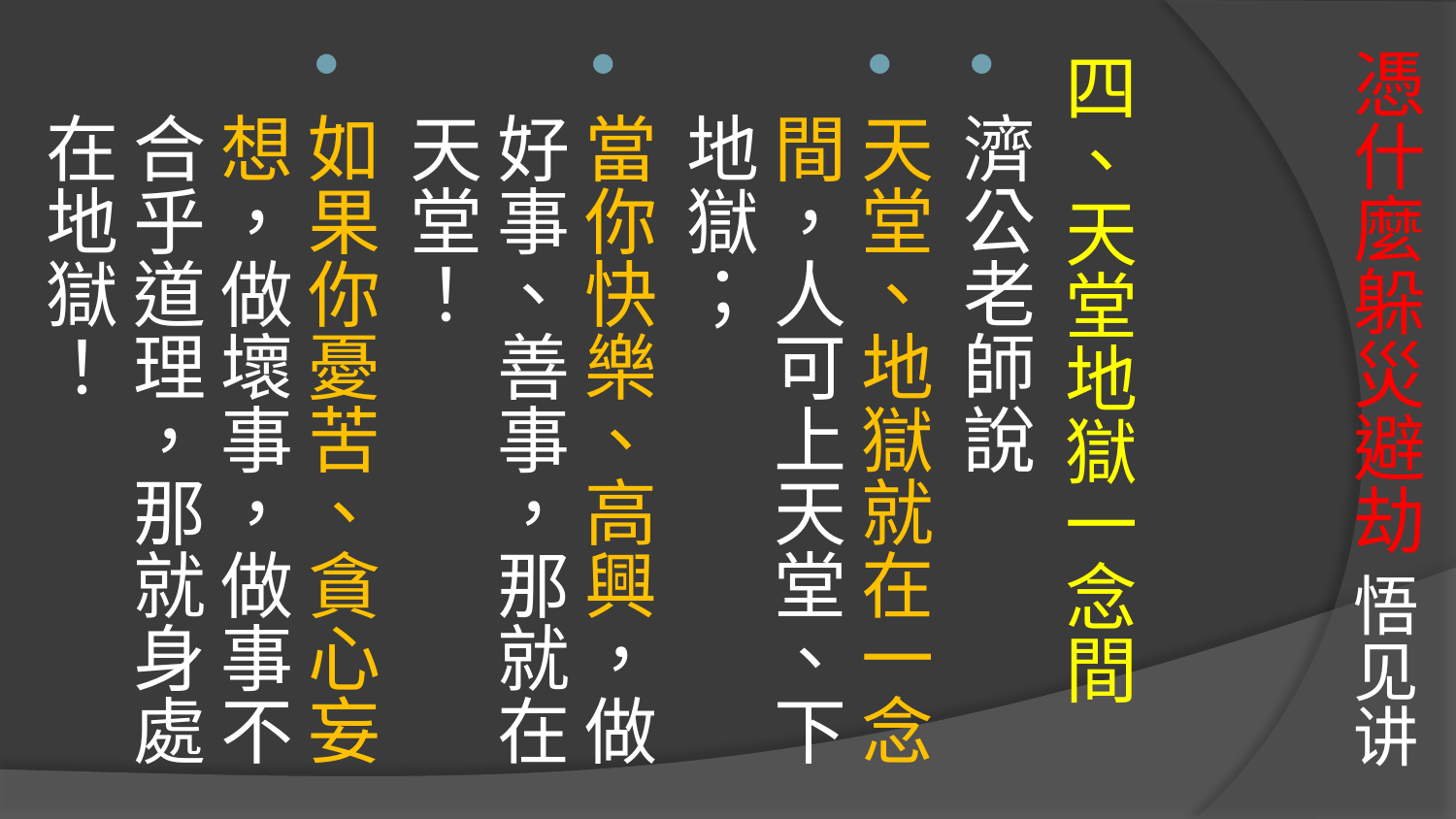

# 憑什麼躲災避劫 悟见讲
四、天堂地獄一念間
濟公老師說
天堂、地獄就在一念間，人可上天堂、下地獄；
當你快樂、高興，做好事、善事，那就在天堂！
如果你憂苦、貪心妄想，做壞事，做事不合乎道理，那就身處在地獄！